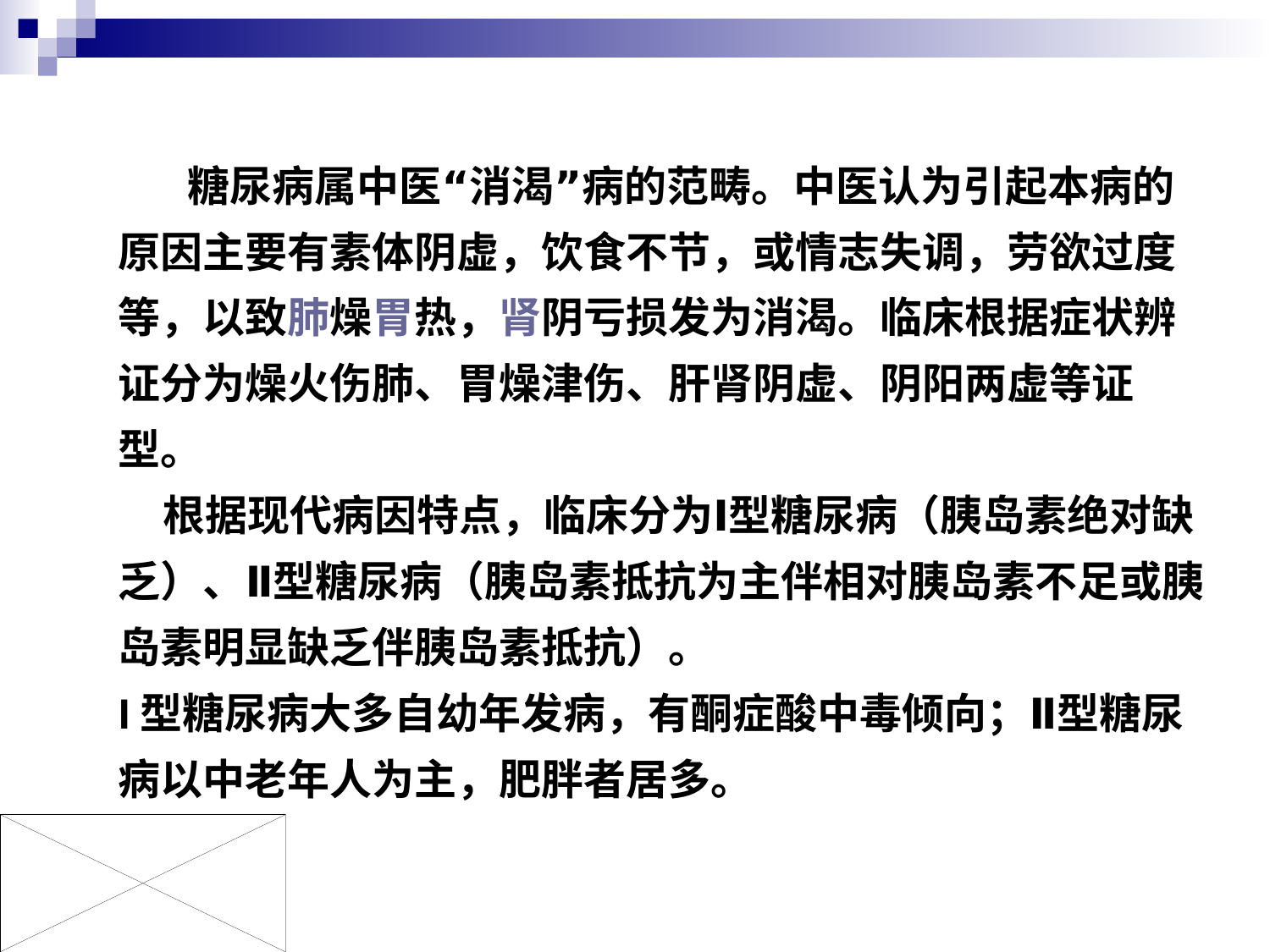

糖尿病属中医“消渴”病的范畴。中医认为引起本病的原因主要有素体阴虚，饮食不节，或情志失调，劳欲过度等，以致肺燥胃热，肾阴亏损发为消渴。临床根据症状辨证分为燥火伤肺、胃燥津伤、肝肾阴虚、阴阳两虚等证型。
   根据现代病因特点，临床分为Ⅰ型糖尿病（胰岛素绝对缺乏）、Ⅱ型糖尿病（胰岛素抵抗为主伴相对胰岛素不足或胰岛素明显缺乏伴胰岛素抵抗）。
I型糖尿病大多自幼年发病，有酮症酸中毒倾向；Ⅱ型糖尿病以中老年人为主，肥胖者居多。